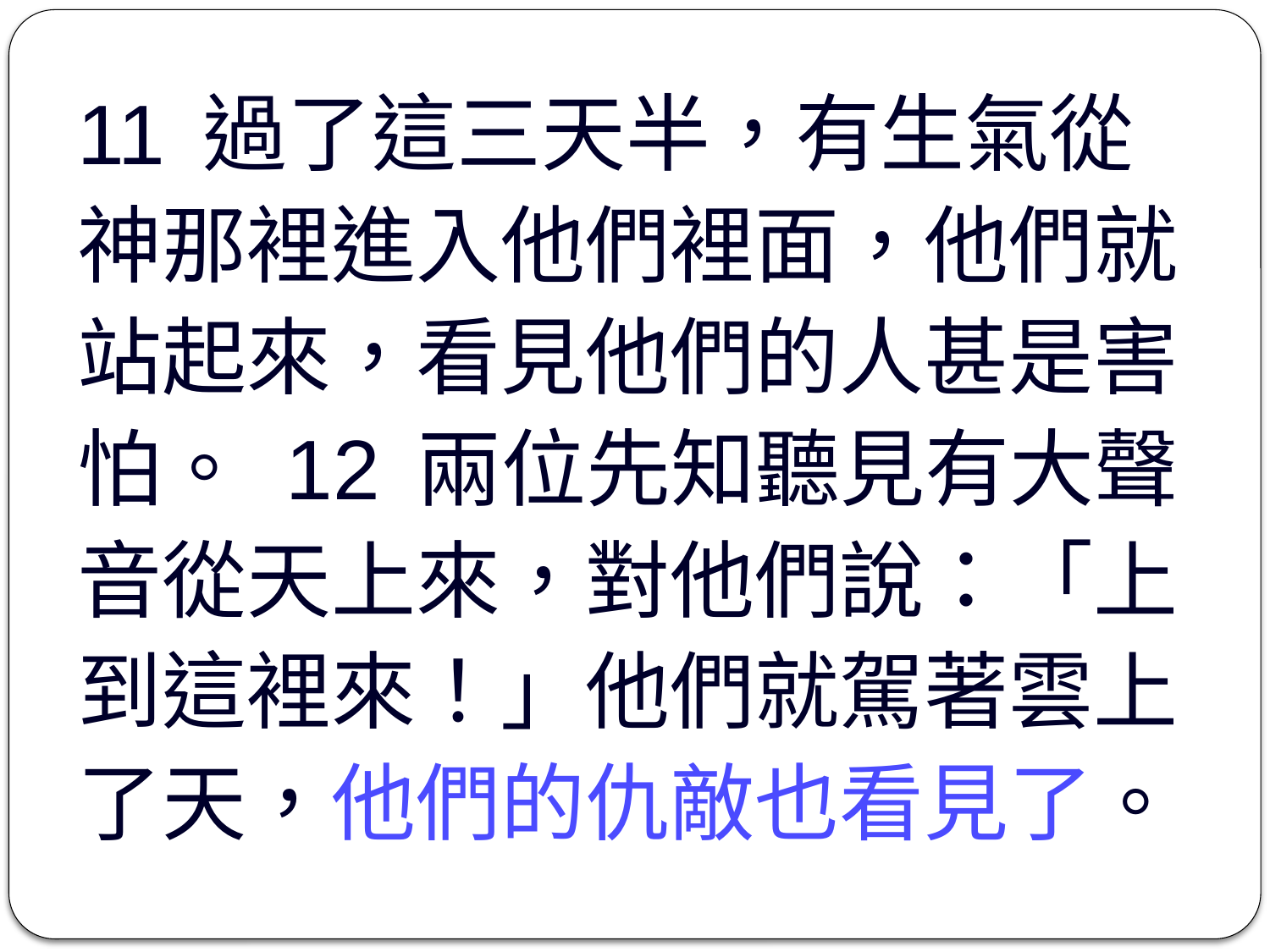

11 過了這三天半，有生氣從神那裡進入他們裡面，他們就站起來，看見他們的人甚是害怕。 12 兩位先知聽見有大聲音從天上來，對他們說：「上到這裡來！」他們就駕著雲上了天，他們的仇敵也看見了。